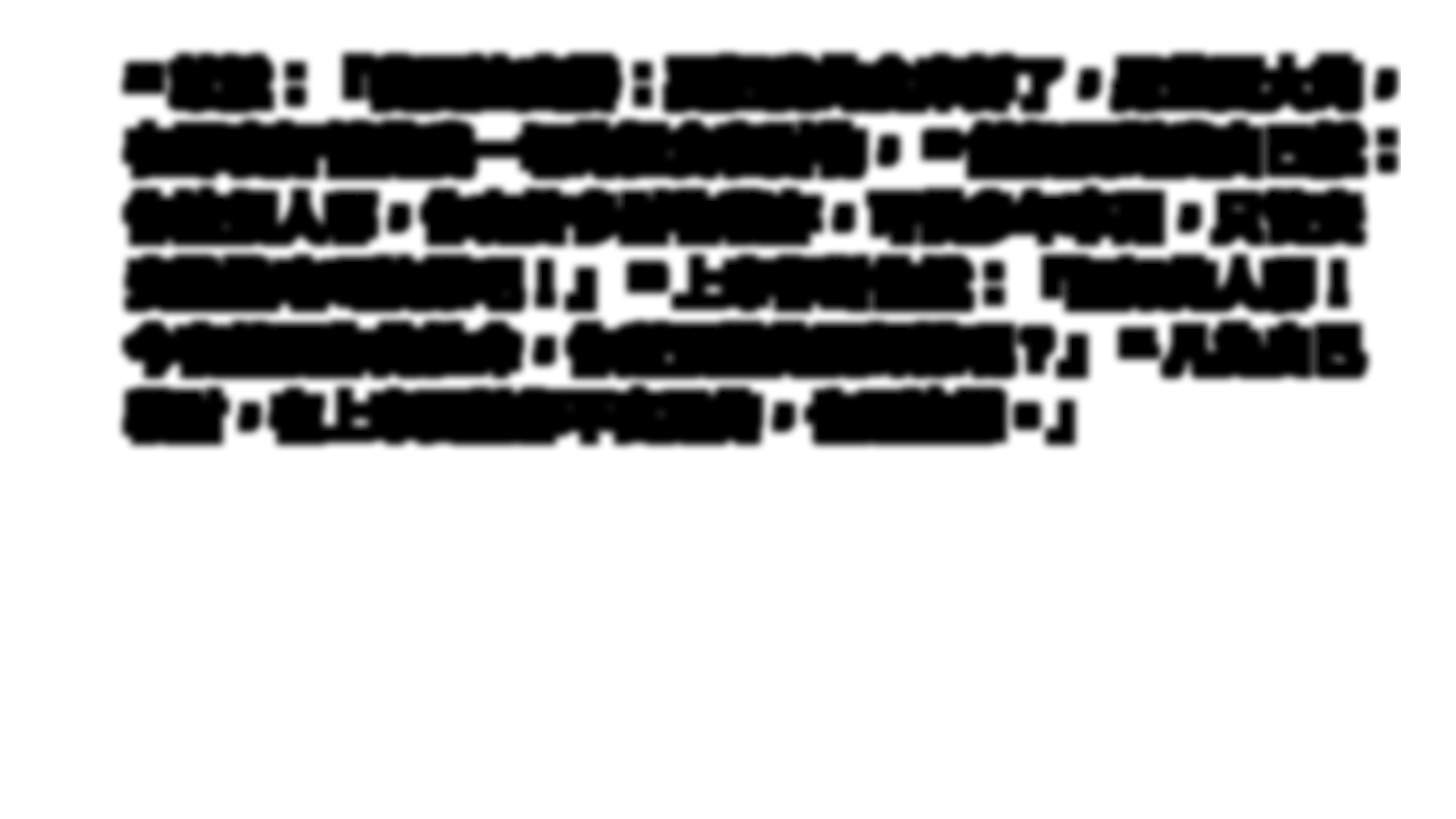

18就說：『我要這麼辦：要把我的倉庫拆了，另蓋更大的，在那裏好儲藏我一切的糧食和財物，19然後要對我自己說：你這個人哪，你有許多財物積存，可供多年享用，只管安安逸逸吃喝快樂吧！』20上帝卻對他說：『無知的人哪！今夜就要你的性命，你所預備的要歸誰呢？』21凡為自己積財，在上帝面前卻不富足的，也是這樣。」